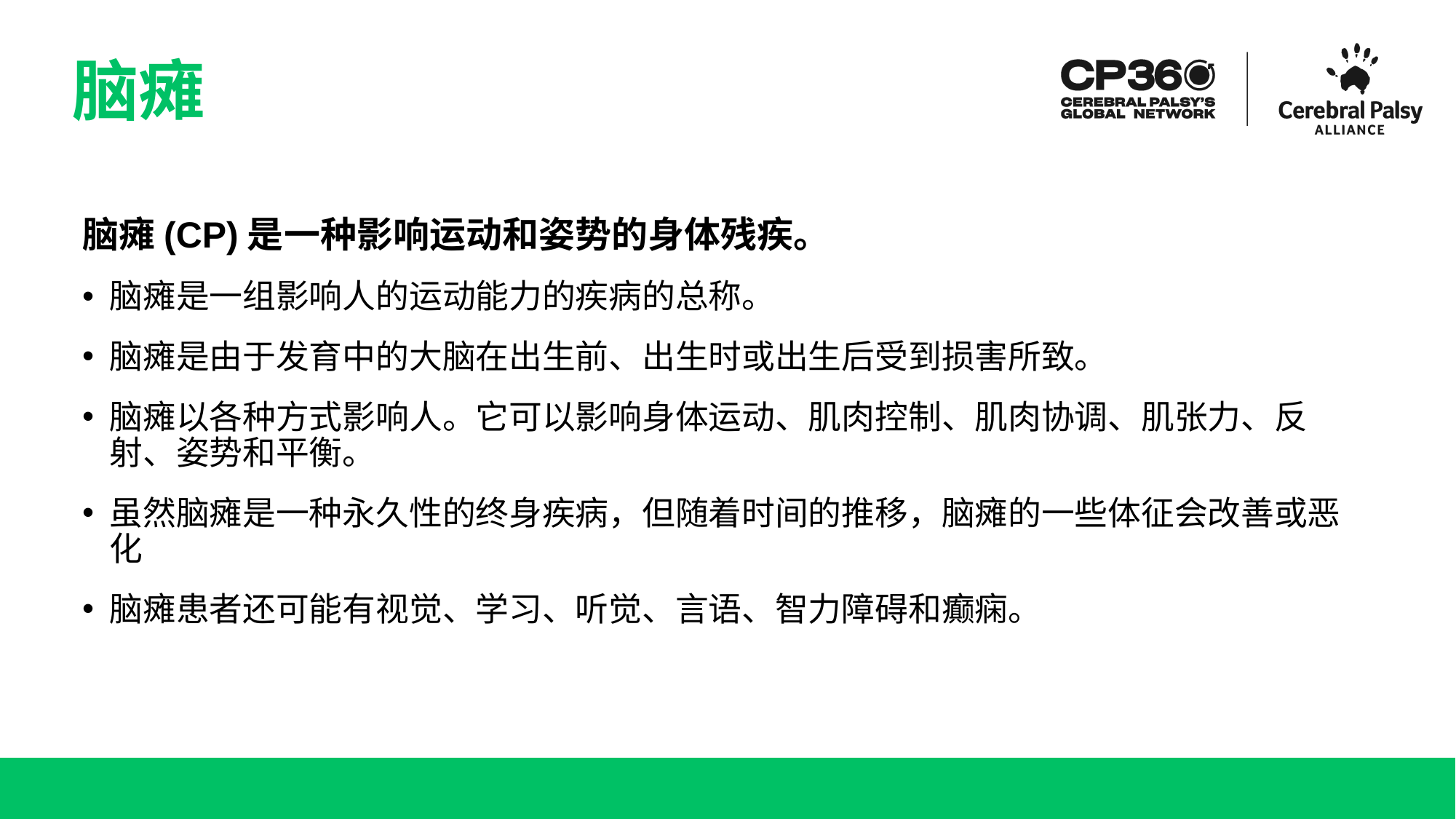

# 脑瘫
脑瘫(CP)是一种影响运动和姿势的身体残疾。
脑瘫是一组影响人的运动能力的疾病的总称。
脑瘫是由于发育中的大脑在出生前、出生时或出生后受到损害所致。
脑瘫以各种方式影响人。它可以影响身体运动、肌肉控制、肌肉协调、肌张力、反射、姿势和平衡。
虽然脑瘫是一种永久性的终身疾病，但随着时间的推移，脑瘫的一些体征会改善或恶化
脑瘫患者还可能有视觉、学习、听觉、言语、智力障碍和癫痫。